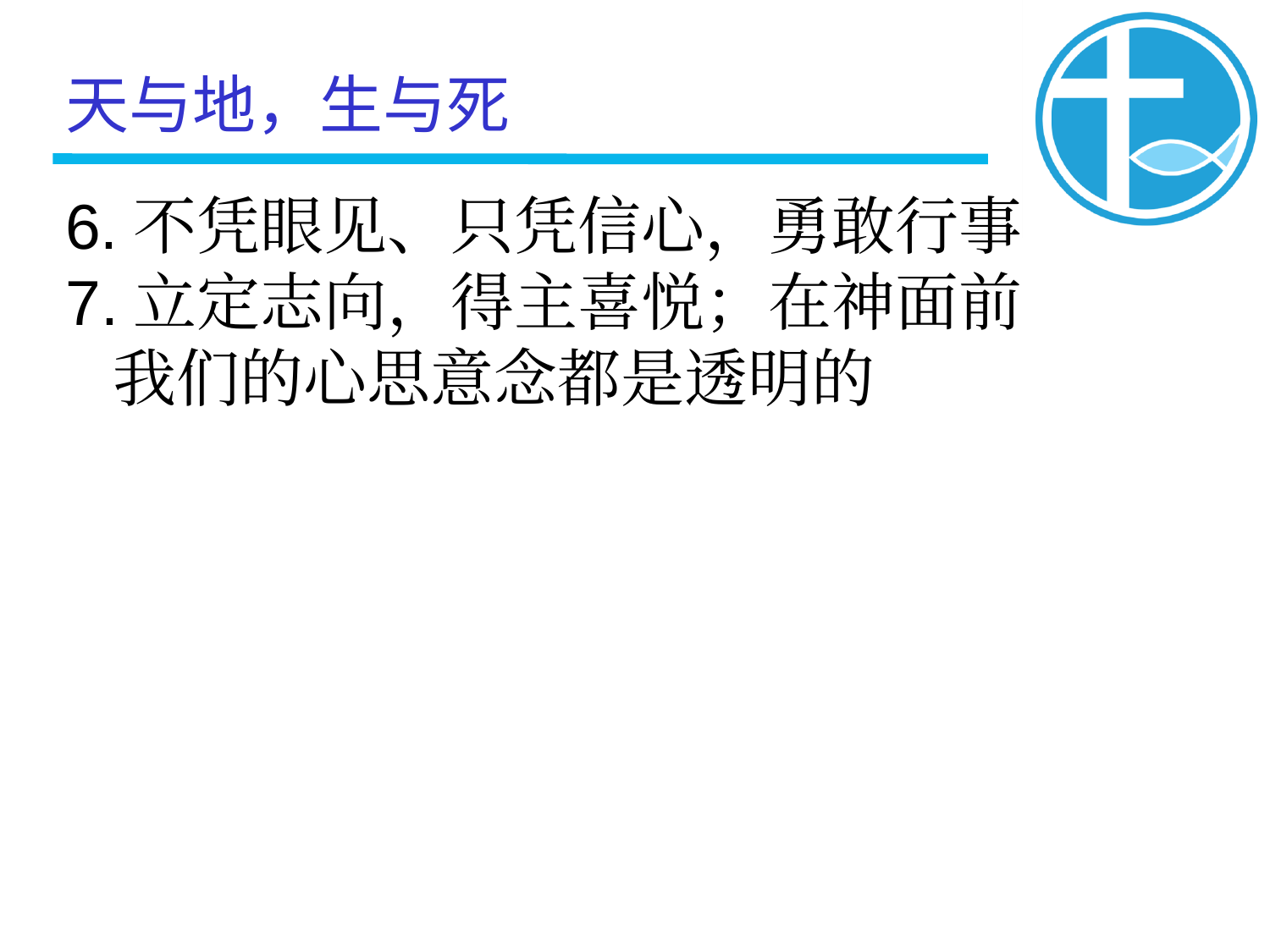

天与地，生与死
6.不凭眼见、只凭信心，勇敢行事
7.立定志向，得主喜悦；在神面前
  我们的心思意念都是透明的